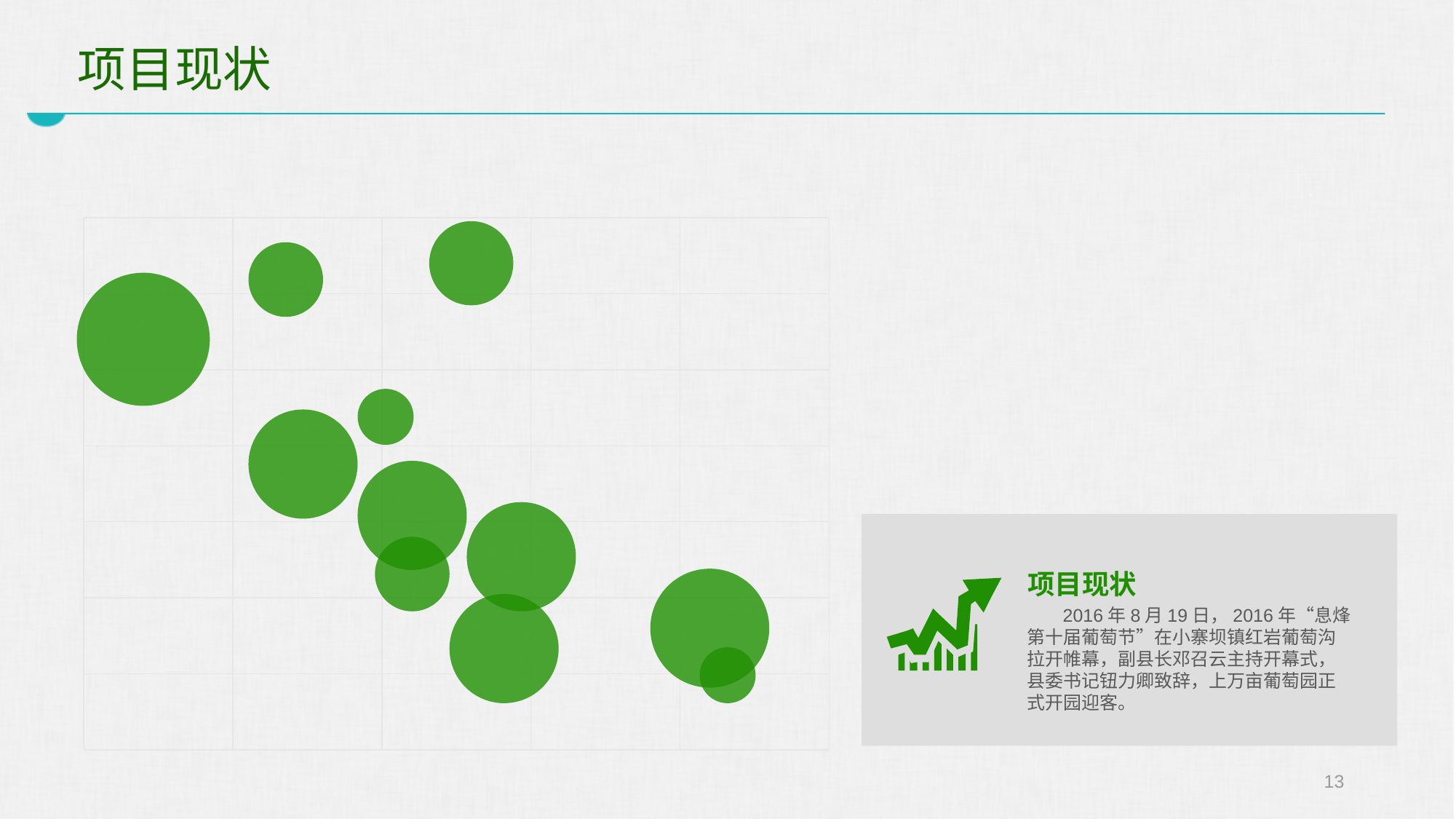

# 项目现状

### Chart

| Category | Y-Values |
|---|---|

项目现状
       2016年8月19日，2016年“息烽第十届葡萄节”在小寨坝镇红岩葡萄沟拉开帷幕，副县长邓召云主持开幕式，县委书记钮力卿致辞，上万亩葡萄园正式开园迎客。

13